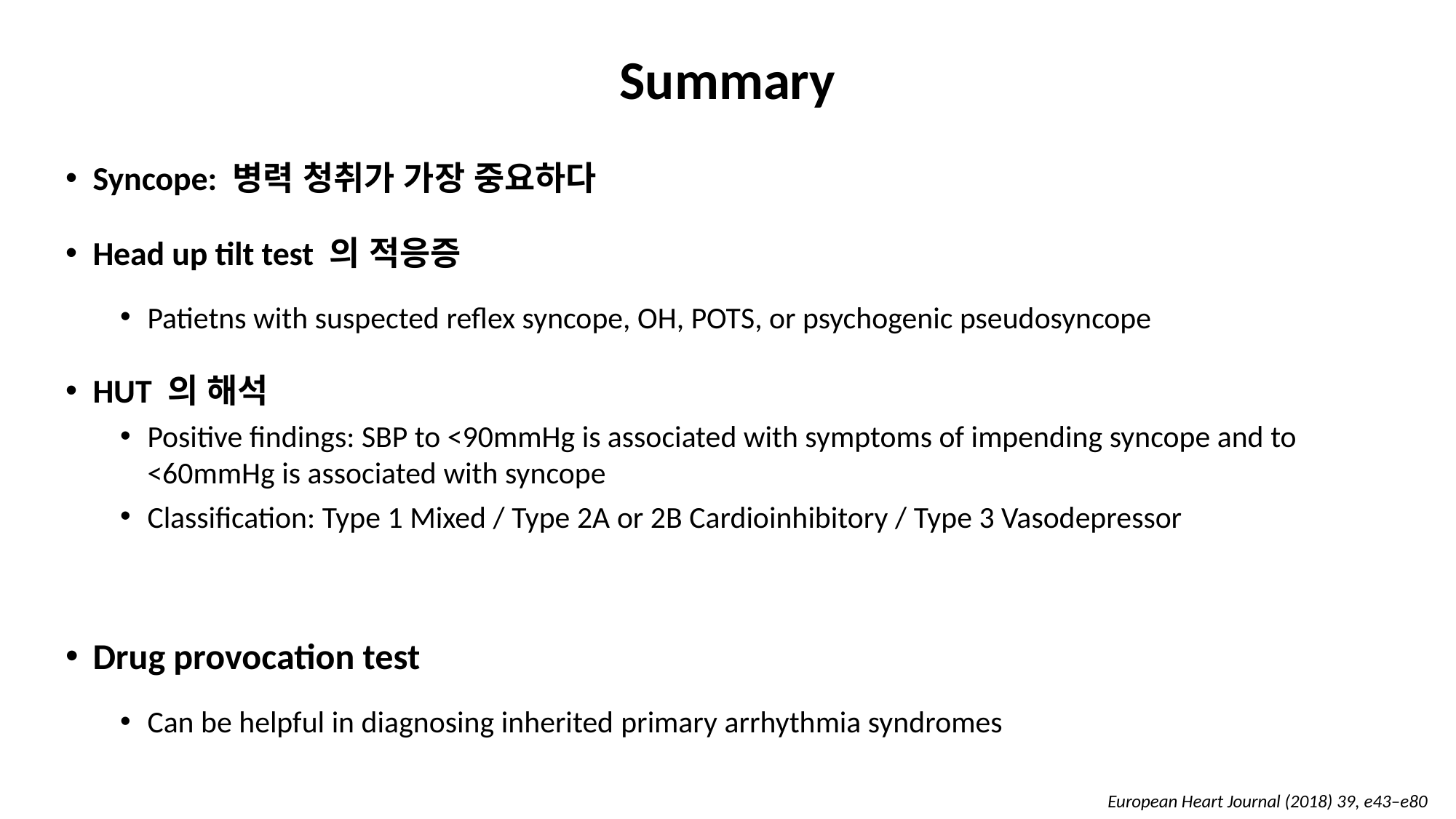

# Summary
Syncope: 병력 청취가 가장 중요하다
Head up tilt test 의 적응증
Patietns with suspected reflex syncope, OH, POTS, or psychogenic pseudosyncope
HUT 의 해석
Positive findings: SBP to <90mmHg is associated with symptoms of impending syncope and to <60mmHg is associated with syncope
Classification: Type 1 Mixed / Type 2A or 2B Cardioinhibitory / Type 3 Vasodepressor

Drug provocation test
Can be helpful in diagnosing inherited primary arrhythmia syndromes
European Heart Journal (2018) 39, e43–e80